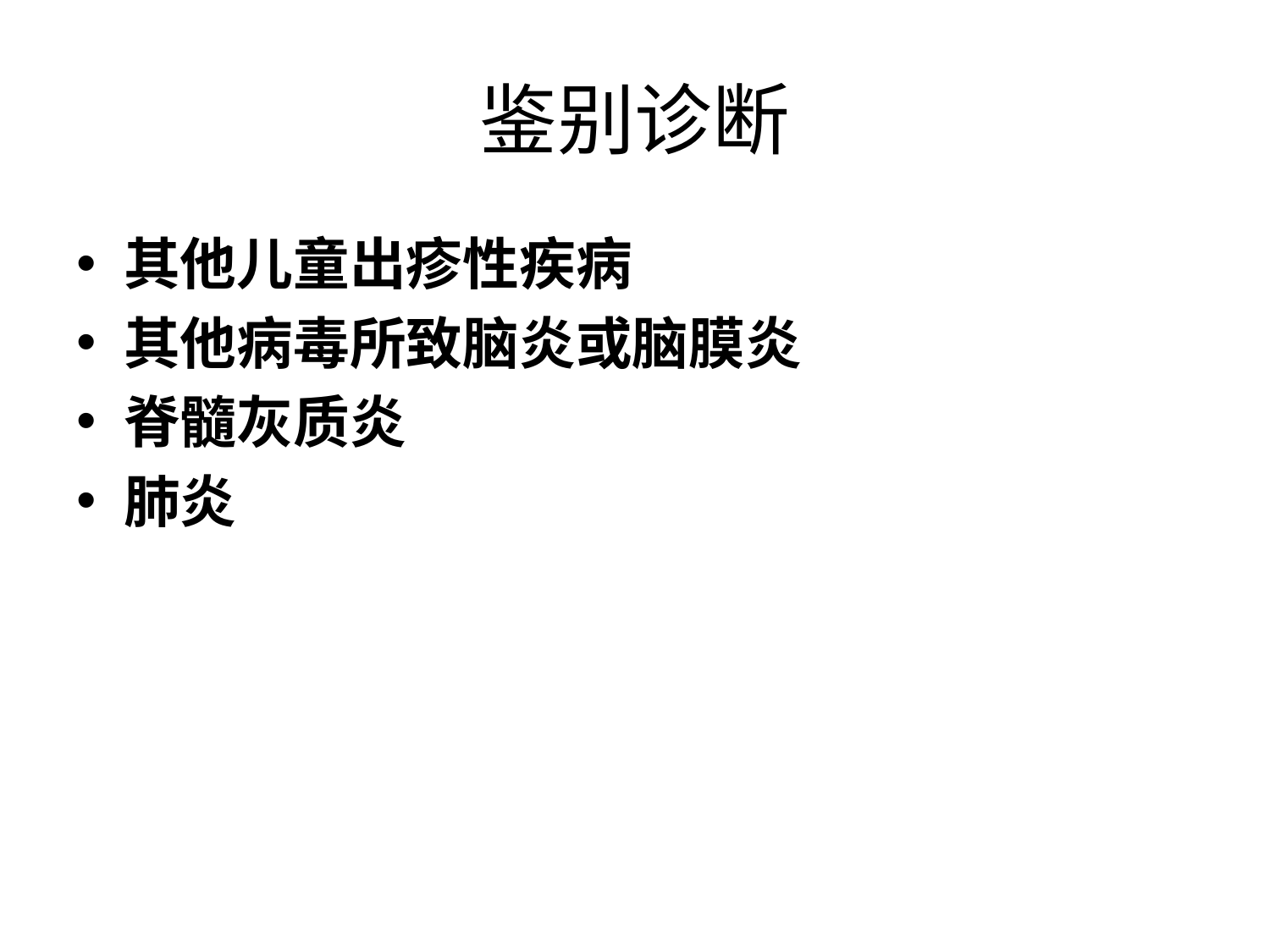

# 鉴别诊断
其他儿童出疹性疾病
其他病毒所致脑炎或脑膜炎
脊髓灰质炎
肺炎